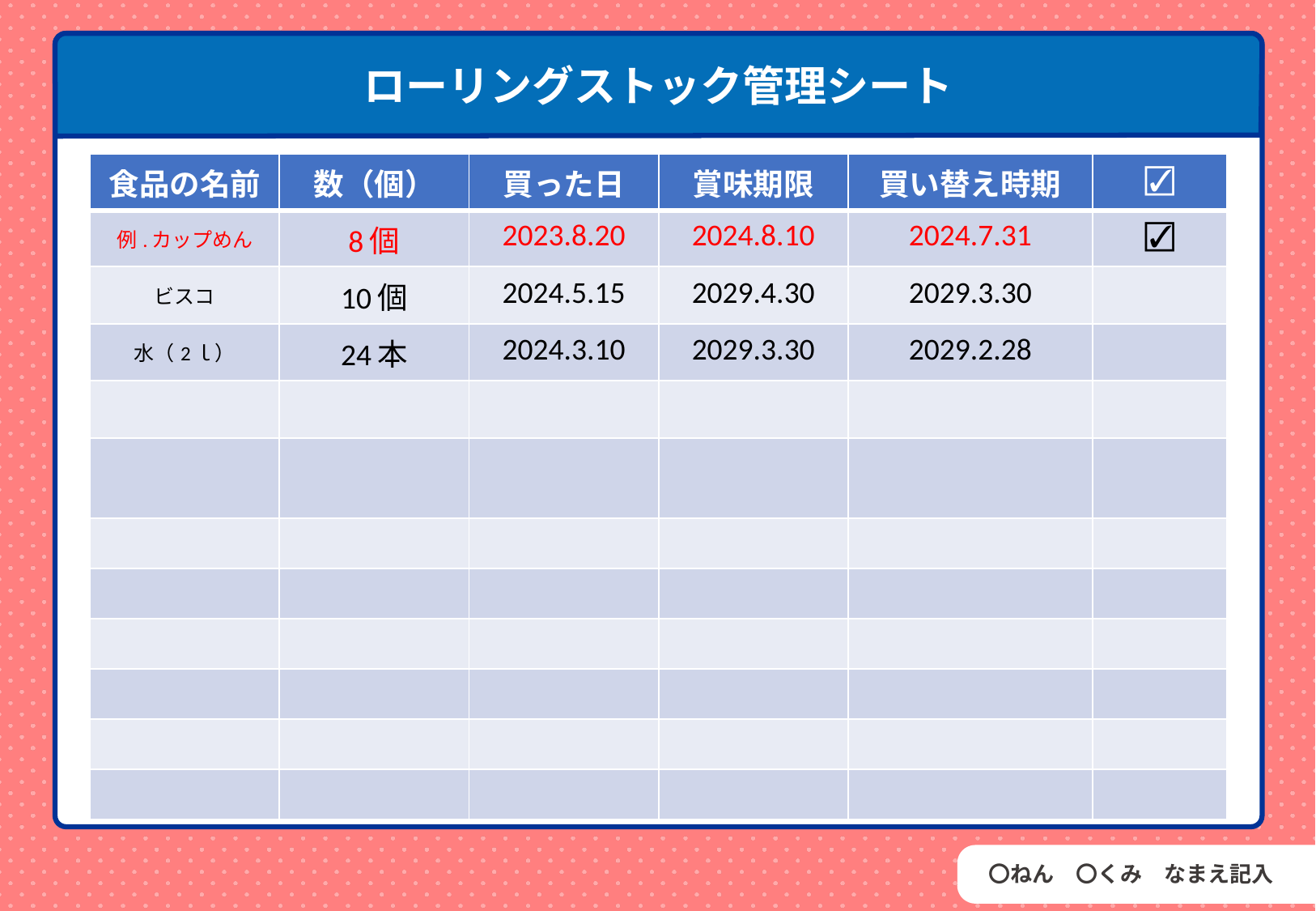

ローリングストック管理シート

| 食品の名前 | 数（個） | 買った日 | 賞味期限 | 買い替え時期 | ☑ |
| --- | --- | --- | --- | --- | --- |
| 例.カップめん | 8個 | 2023.8.20 | 2024.8.10 | 2024.7.31 | ☑ |
| ビスコ | 10個 | 2024.5.15 | 2029.4.30 | 2029.3.30 |  |
| 水（2ｌ） | 24本 | 2024.3.10 | 2029.3.30 | 2029.2.28 |  |
|  |  |  |  |  |  |
|  |  |  |  |  |  |
|  |  |  |  |  |  |
|  |  |  |  |  |  |
|  |  |  |  |  |  |
|  |  |  |  |  |  |
|  |  |  |  |  |  |
|  |  |  |  |  |  |
調べ方
調べ方
調べ方

〇ねん　〇くみ　なまえ記入